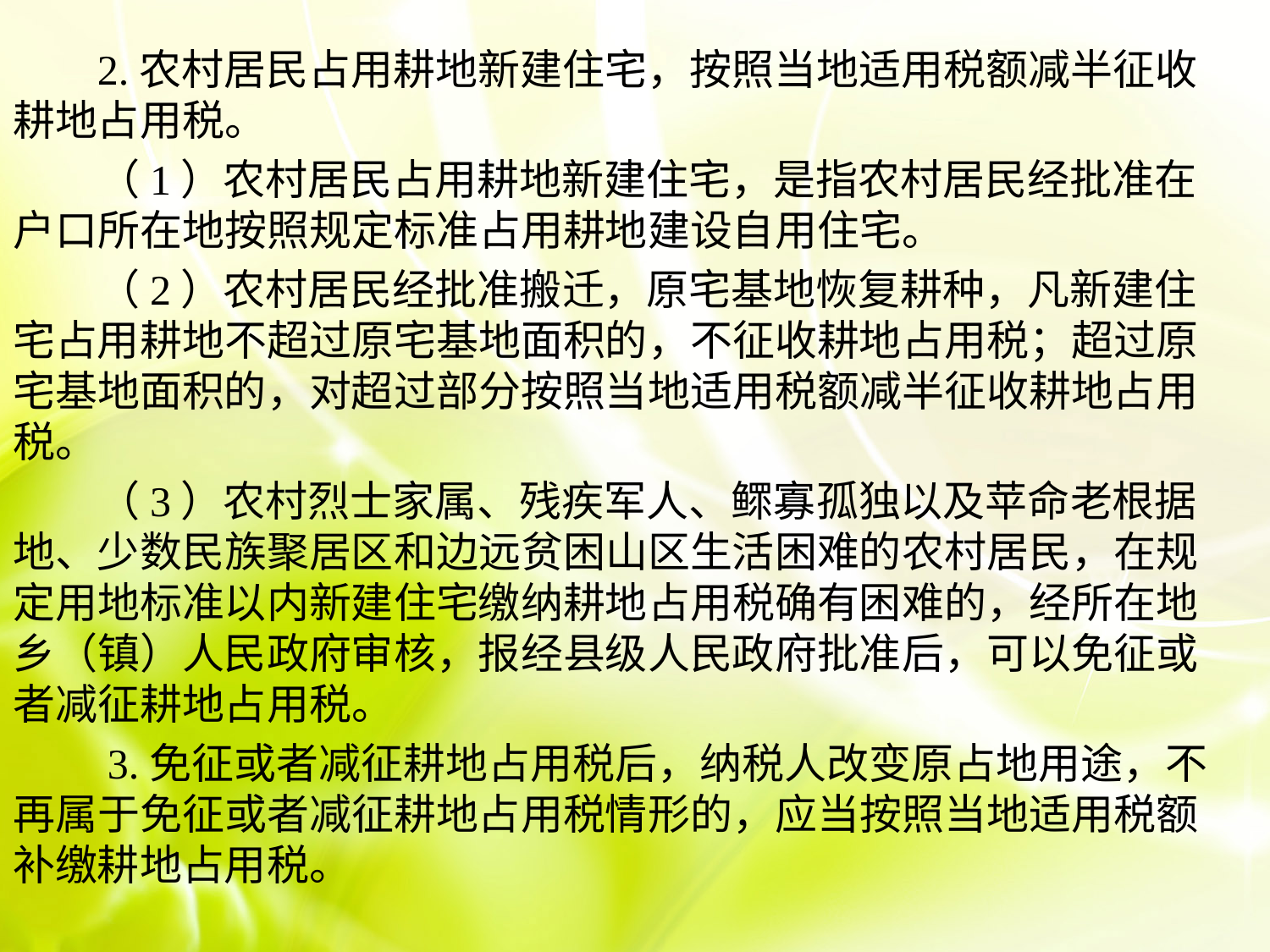

2.农村居民占用耕地新建住宅，按照当地适用税额减半征收耕地占用税。
　　（1）农村居民占用耕地新建住宅，是指农村居民经批准在户口所在地按照规定标准占用耕地建设自用住宅。
　　（2）农村居民经批准搬迁，原宅基地恢复耕种，凡新建住宅占用耕地不超过原宅基地面积的，不征收耕地占用税；超过原宅基地面积的，对超过部分按照当地适用税额减半征收耕地占用税。
　　（3）农村烈士家属、残疾军人、鳏寡孤独以及苹命老根据地、少数民族聚居区和边远贫困山区生活困难的农村居民，在规定用地标准以内新建住宅缴纳耕地占用税确有困难的，经所在地乡（镇）人民政府审核，报经县级人民政府批准后，可以免征或者减征耕地占用税。
　　3.免征或者减征耕地占用税后，纳税人改变原占地用途，不再属于免征或者减征耕地占用税情形的，应当按照当地适用税额补缴耕地占用税。